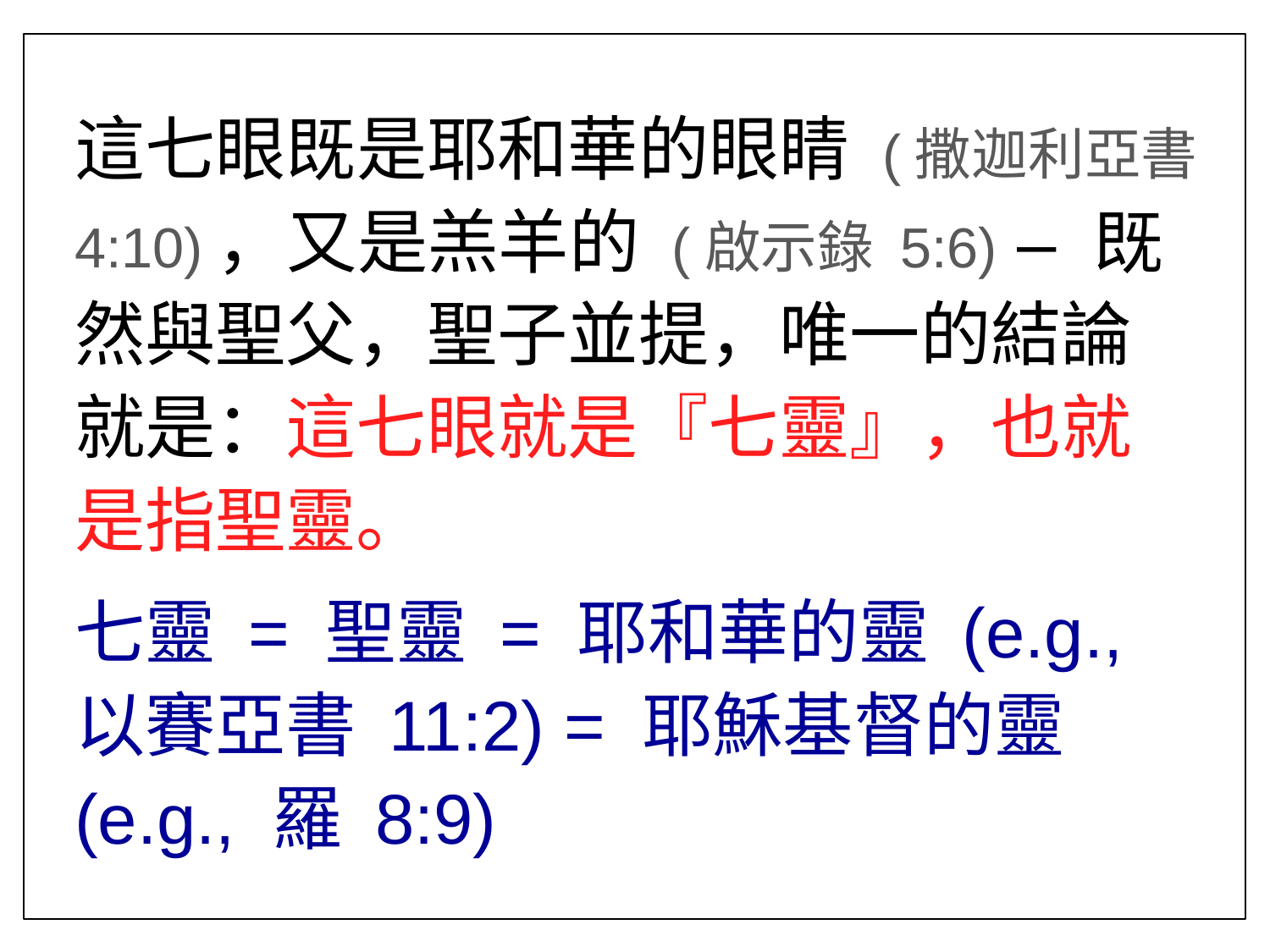

這七眼既是耶和華的眼睛 (撒迦利亞書 4:10)，又是羔羊的 (啟示錄 5:6) – 既然與聖父，聖子並提，唯一的結論就是：這七眼就是『七靈』，也就是指聖靈。
七靈 = 聖靈 = 耶和華的靈 (e.g., 以賽亞書 11:2) = 耶穌基督的靈 (e.g., 羅 8:9)